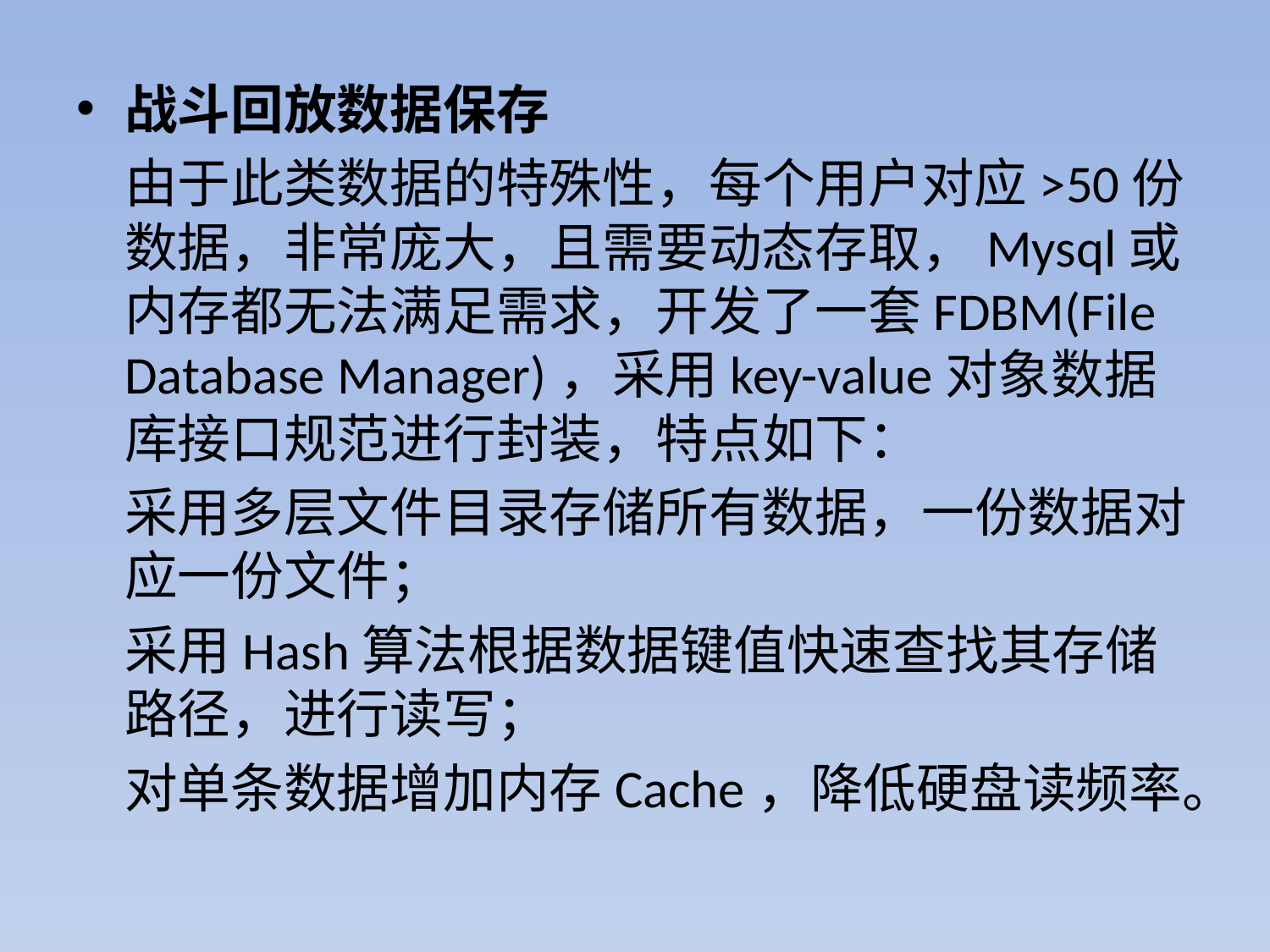

战斗回放数据保存
	由于此类数据的特殊性，每个用户对应>50份数据，非常庞大，且需要动态存取，Mysql或内存都无法满足需求，开发了一套FDBM(File Database Manager)，采用key-value对象数据库接口规范进行封装，特点如下：
	采用多层文件目录存储所有数据，一份数据对应一份文件；
	采用Hash算法根据数据键值快速查找其存储路径，进行读写；
	对单条数据增加内存Cache，降低硬盘读频率。